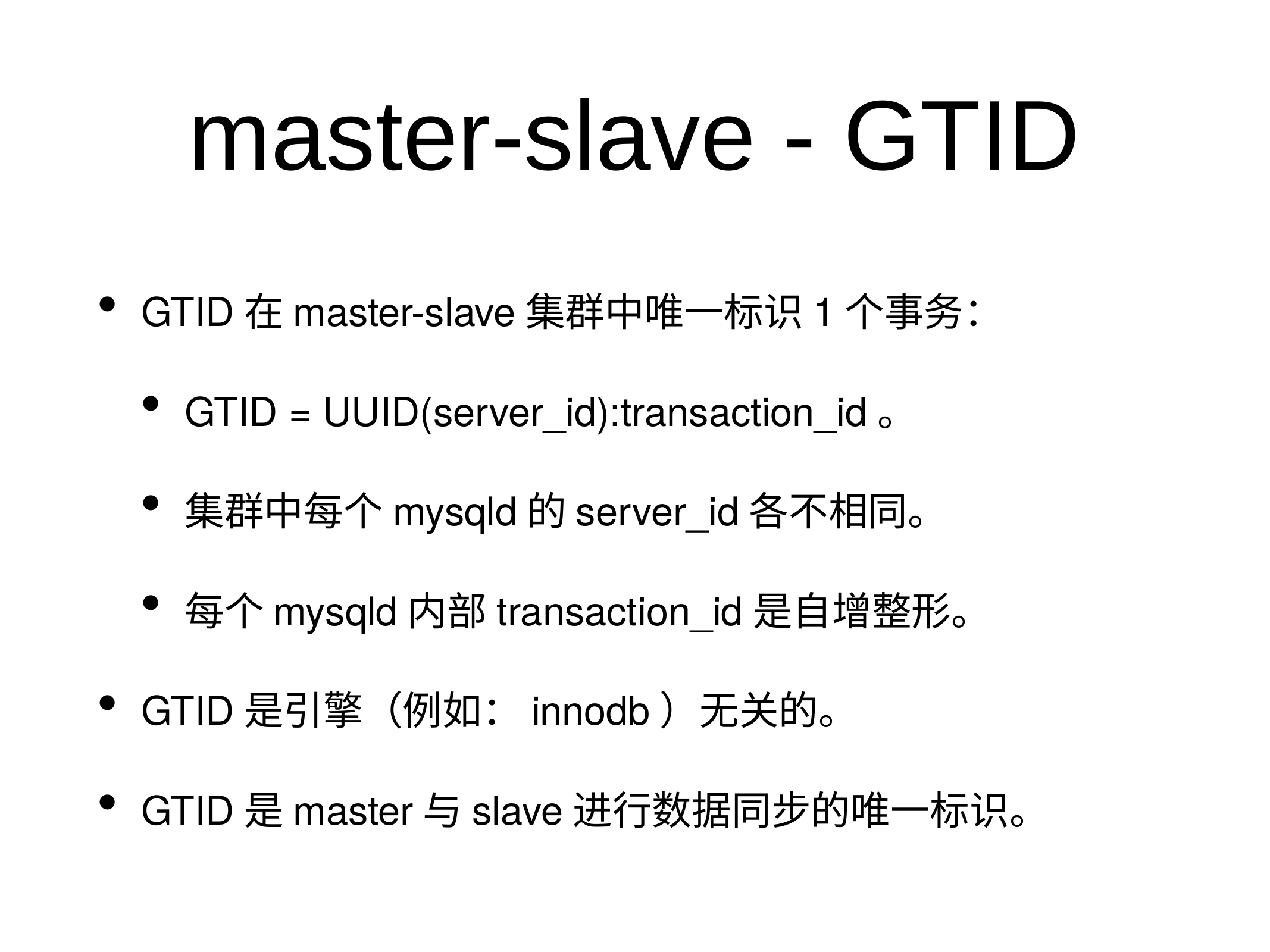

# master-slave - GTID
GTID在master-slave集群中唯一标识1个事务：
GTID = UUID(server_id):transaction_id。
集群中每个mysqld的server_id各不相同。
每个mysqld内部transaction_id是自增整形。
GTID是引擎（例如：innodb）无关的。
GTID是master与slave进行数据同步的唯一标识。